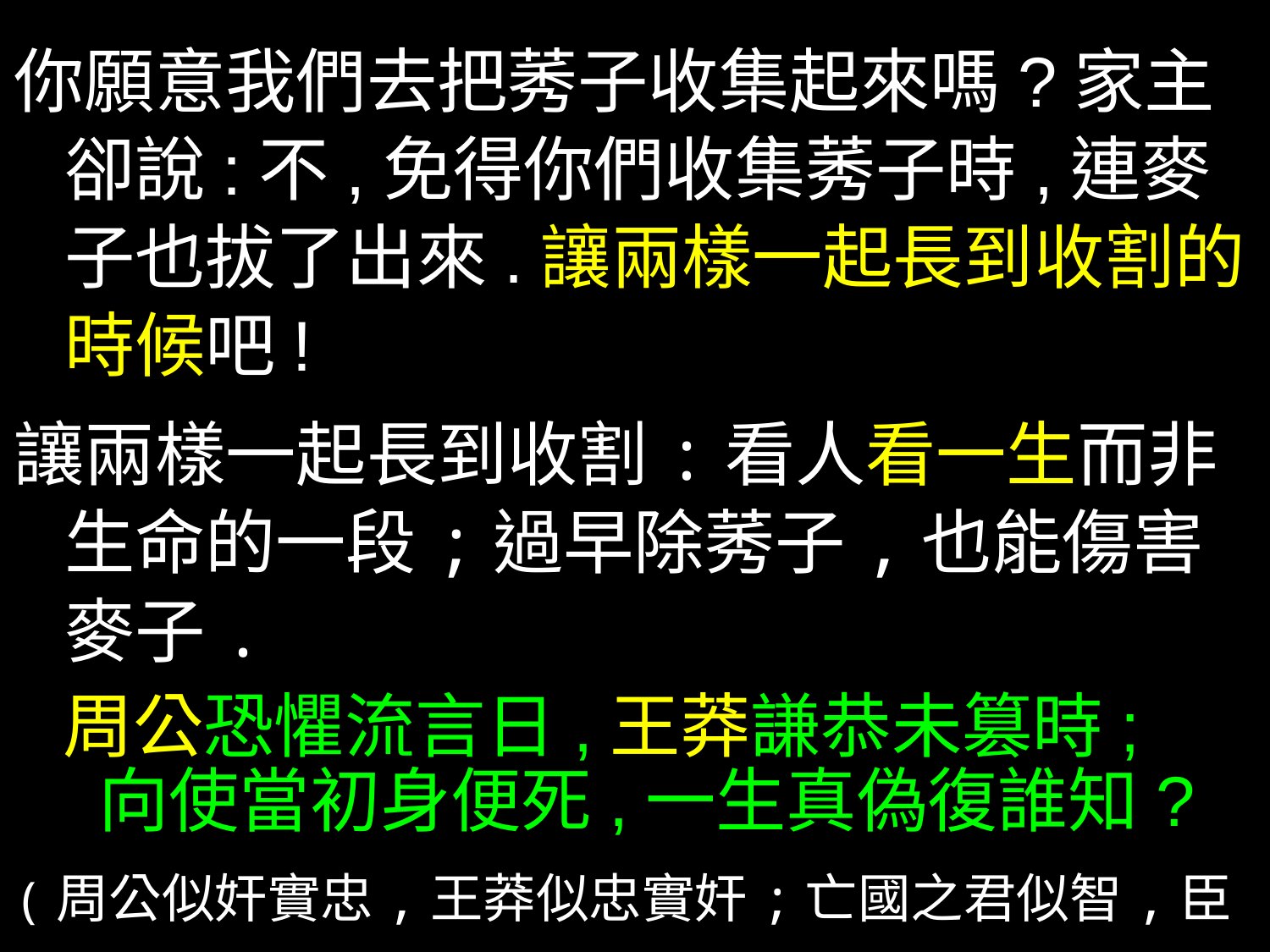

你願意我們去把莠子收集起來嗎?家主卻說:不,免得你們收集莠子時,連麥子也拔了出來.讓兩樣一起長到收割的時候吧!
讓兩樣一起長到收割:看人看一生而非生命的一段;過早除莠子,也能傷害麥子.
  周公恐懼流言日,王莽謙恭未篡時;
    向使當初身便死,一生真偽復誰知?
(周公似奸實忠,王莽似忠實奸;亡國之君似智,臣/忠)
天主等到最後,所有人有足夠機會